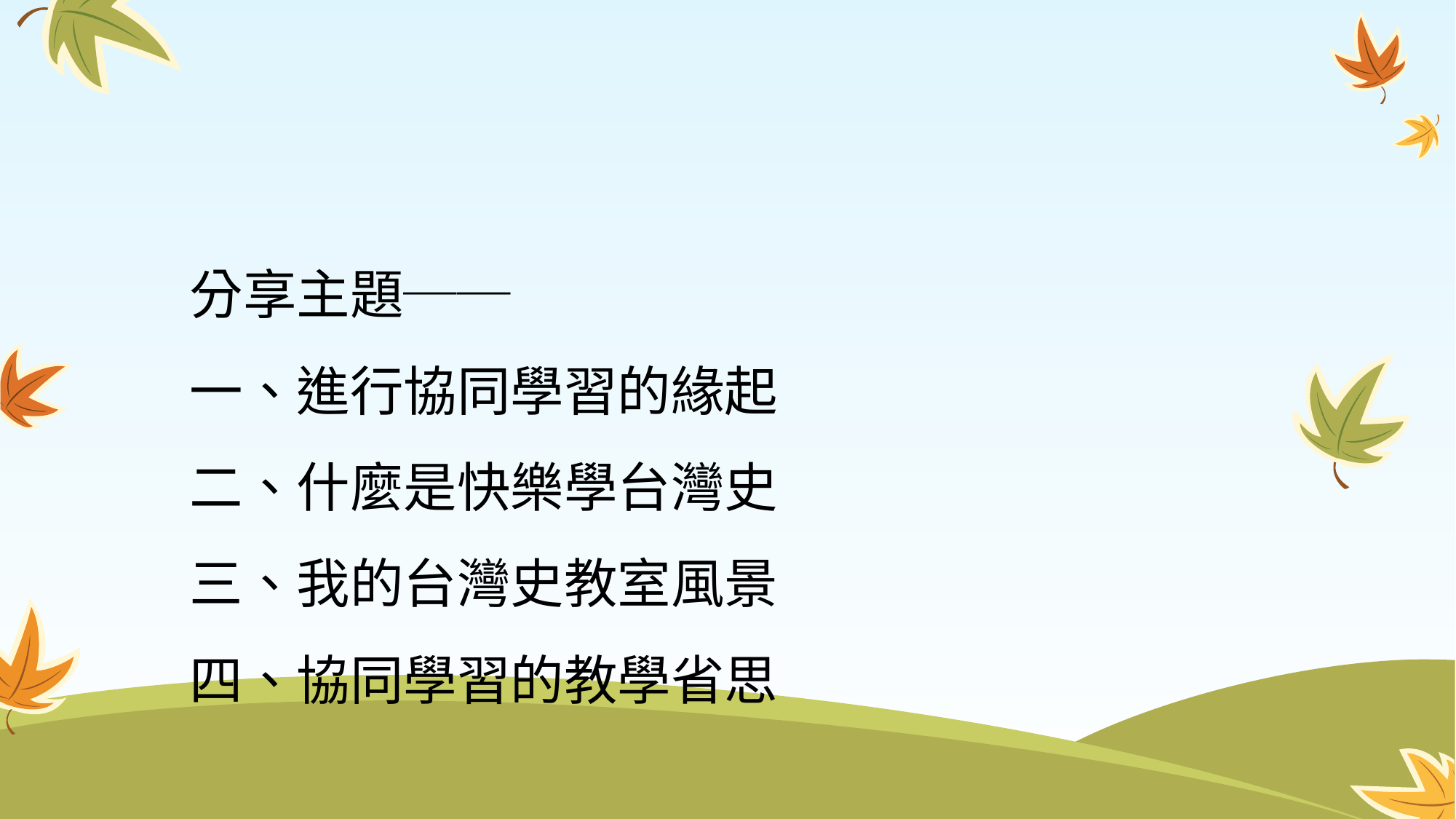

# 分享主題── 一、進行協同學習的緣起 二、什麼是快樂學台灣史 三、我的台灣史教室風景 四、協同學習的教學省思